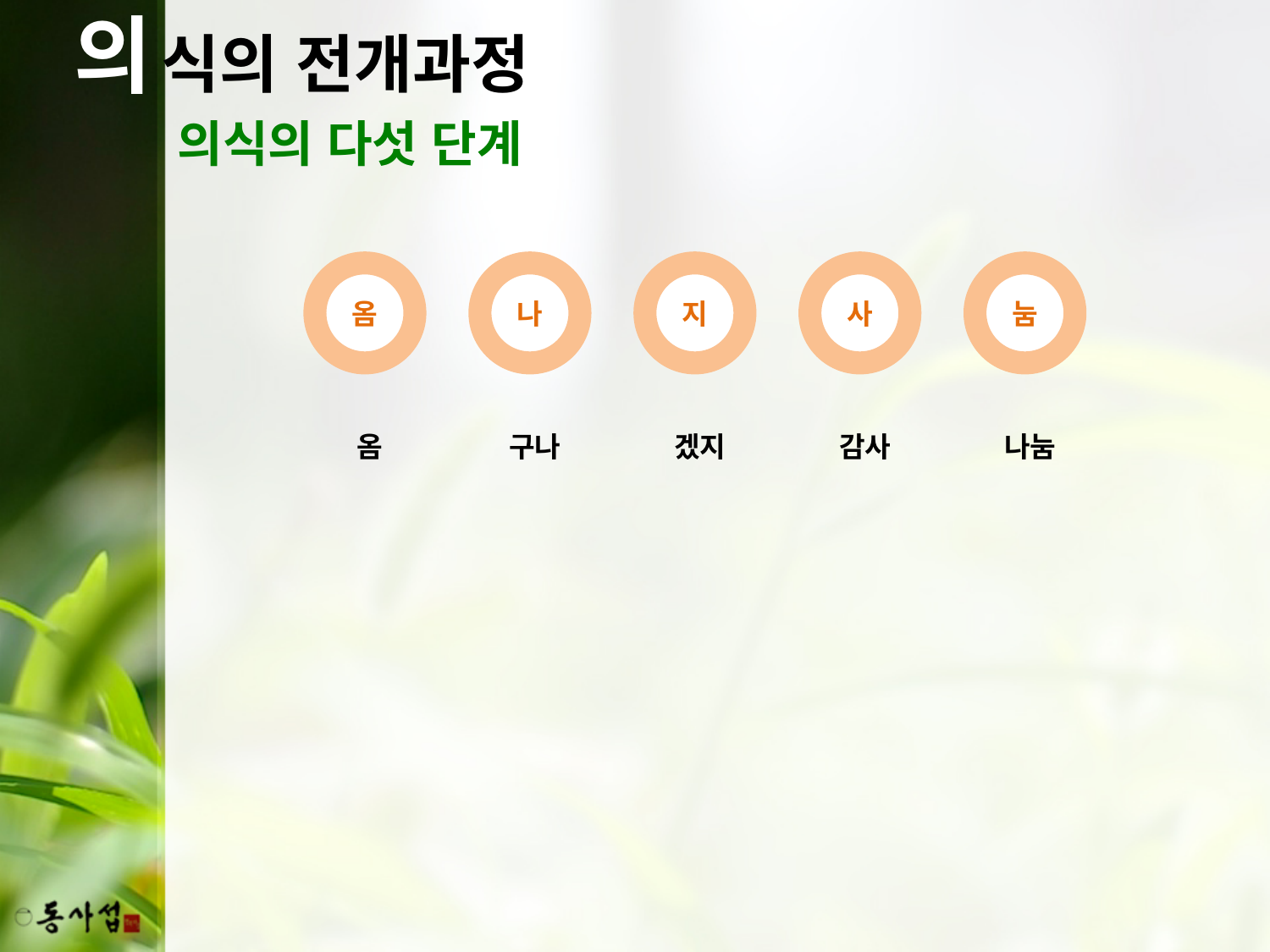

의
식의 전개과정
의식의 다섯 단계

옴
나
지
사
눔
옴
구나
겠지
감사
나눔